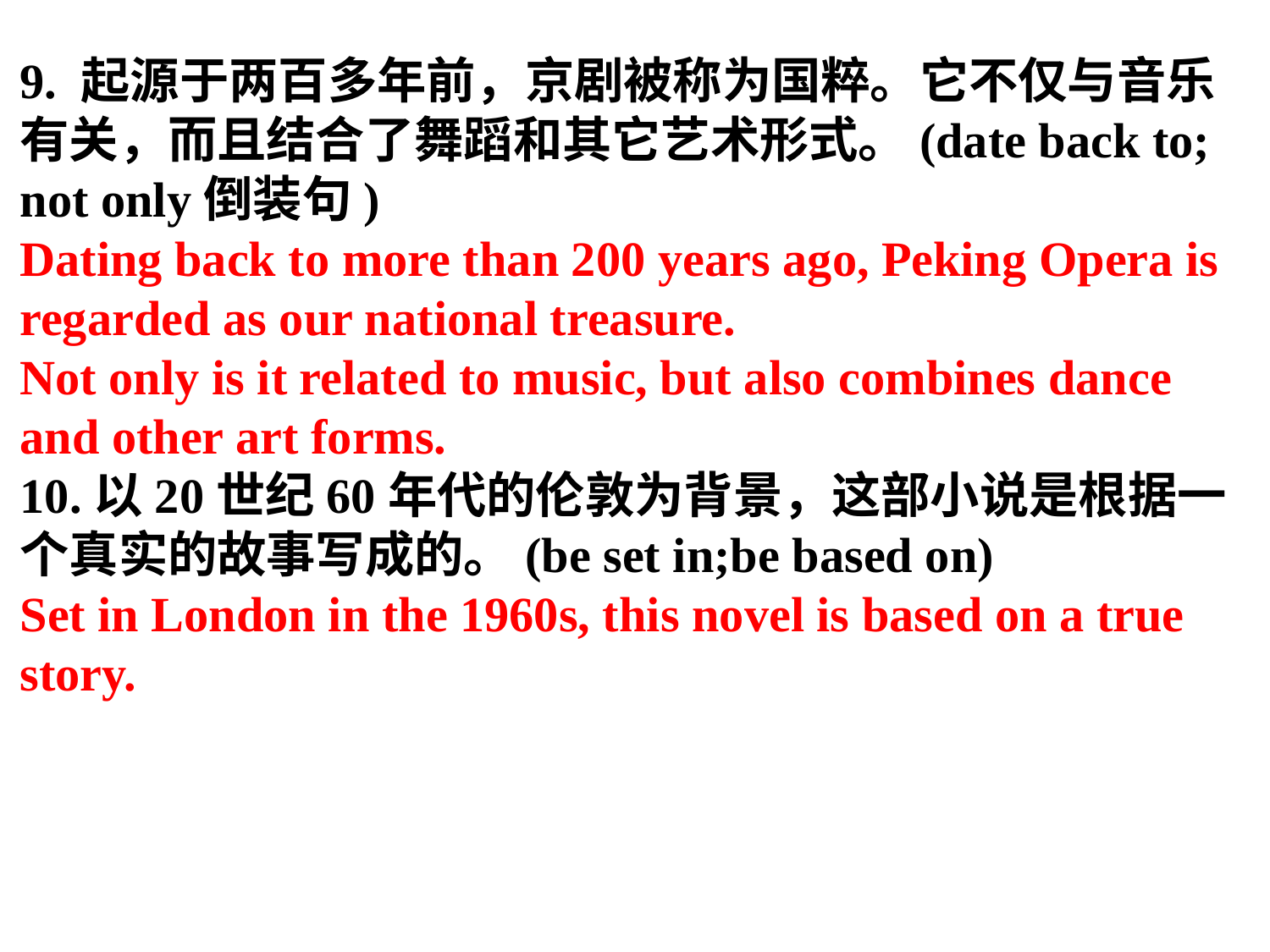

9. 起源于两百多年前，京剧被称为国粹。它不仅与音乐有关，而且结合了舞蹈和其它艺术形式。(date back to; not only倒装句)
Dating back to more than 200 years ago, Peking Opera is regarded as our national treasure.
Not only is it related to music, but also combines dance and other art forms.
10.以20世纪60年代的伦敦为背景，这部小说是根据一个真实的故事写成的。(be set in;be based on)
Set in London in the 1960s, this novel is based on a true story.